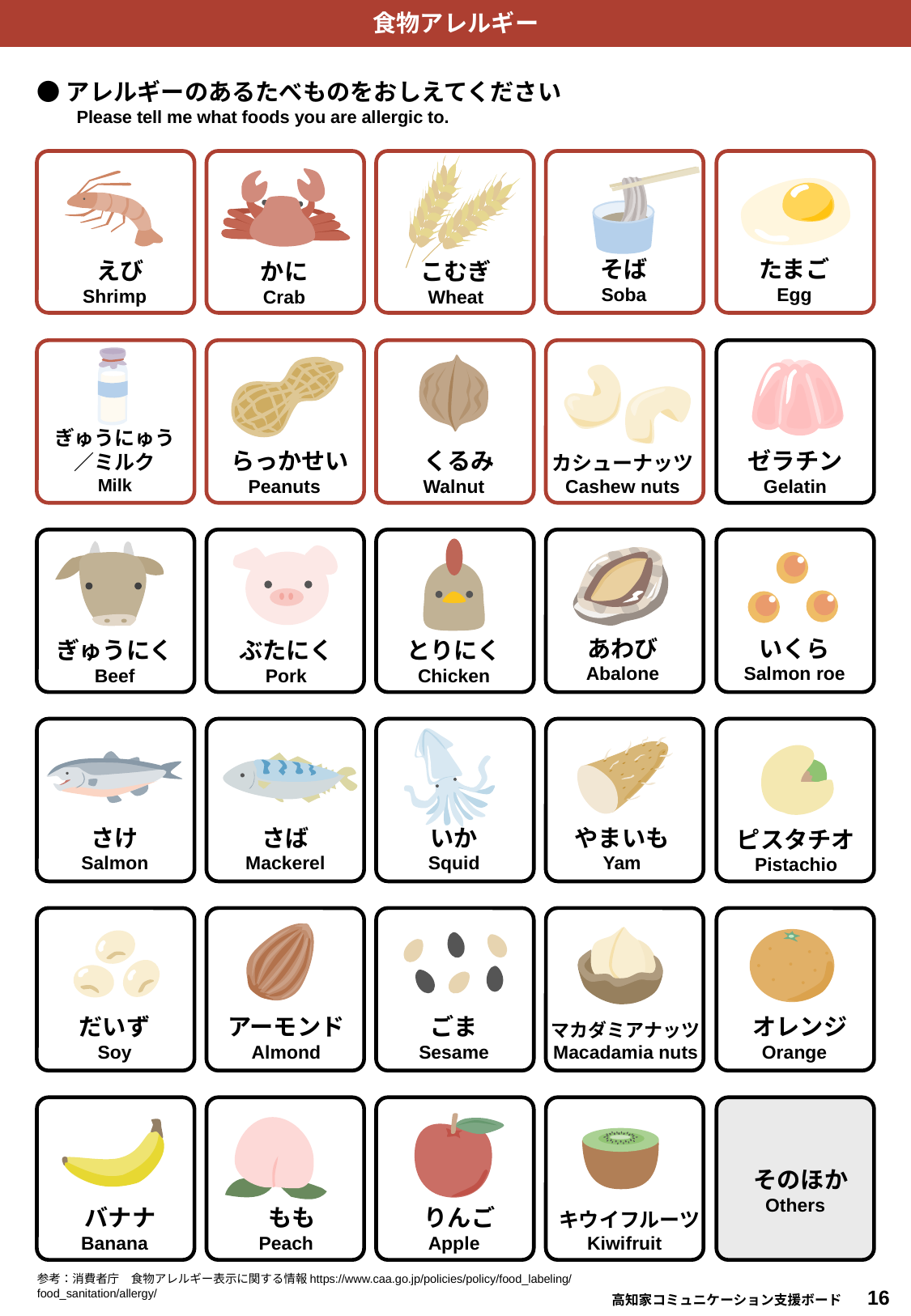

食物アレルギー
●アレルギーのあるたべものをおしえてください
　　Please tell me what foods you are allergic to.

そば
Soba
たまご
Egg
こむぎ
Wheat
 えび
Shrimp
かに
Crab

ぎゅうにゅう／ミルク
Milk
 らっかせい
Peanuts
 くるみ
Walnut
カシューナッツ
Cashew nuts
ゼラチン
Gelatin

あわび
Abalone
いくら
Salmon roe
ぎゅうにく
Beef
ぶたにく
Pork
とりにく
Chicken

さけ
Salmon
さば
Mackerel
いか
Squid
やまいも
Yam
ピスタチオ
Pistachio

だいず
Soy
アーモンド
Almond
ごま
Sesame
マカダミアナッツ
Macadamia nuts
 オレンジ
Orange

 そのほか
Others
 バナナ
Banana
 もも
Peach
 りんご
Apple
 キウイフルーツ
Kiwifruit

参考：消費者庁　食物アレルギー表示に関する情報https://www.caa.go.jp/policies/policy/food_labeling/food_sanitation/allergy/
高知家コミュニケーション支援ボード　16